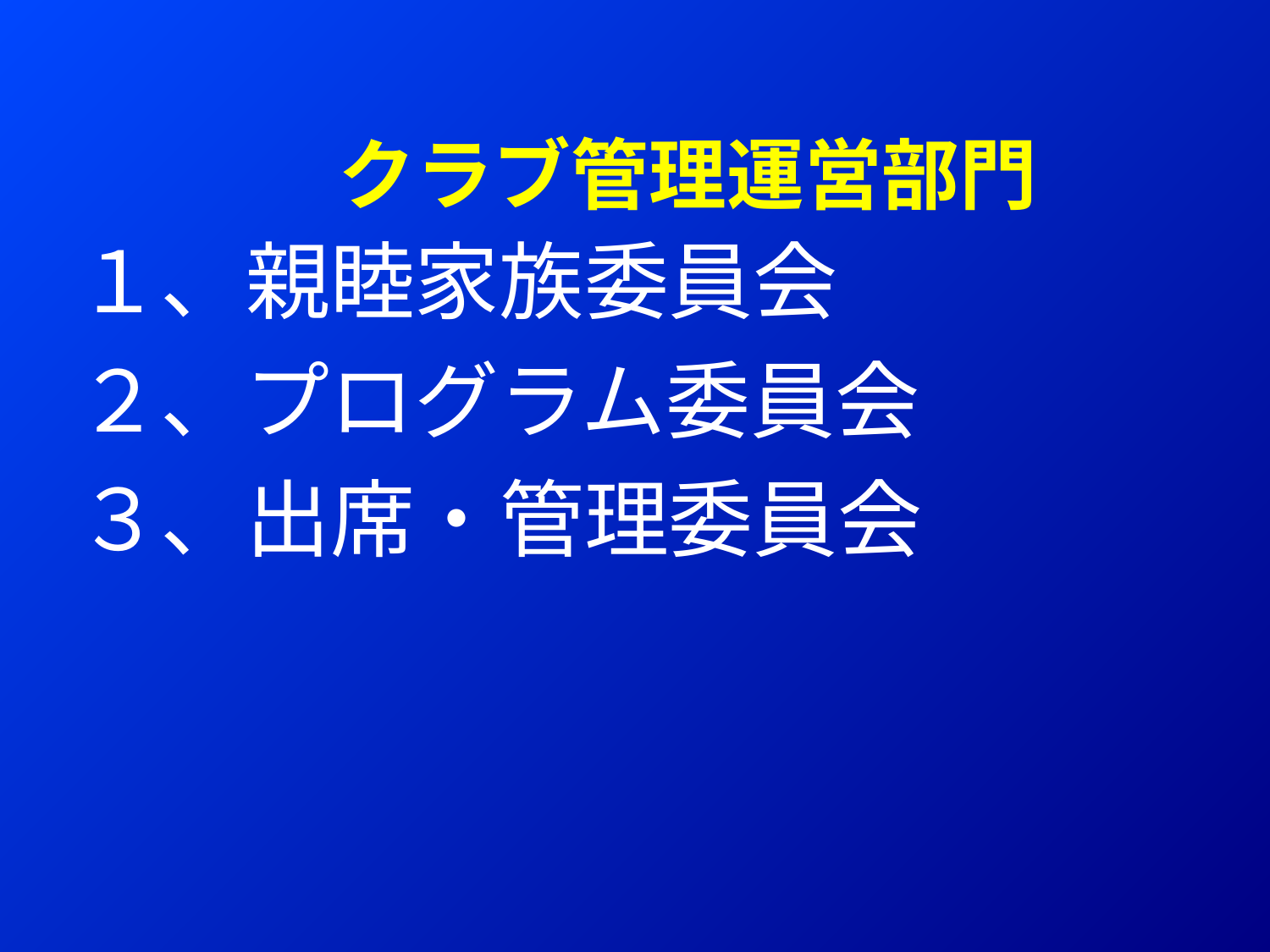

クラブ管理運営部門
１、親睦家族委員会
２、プログラム委員会
３、出席・管理委員会